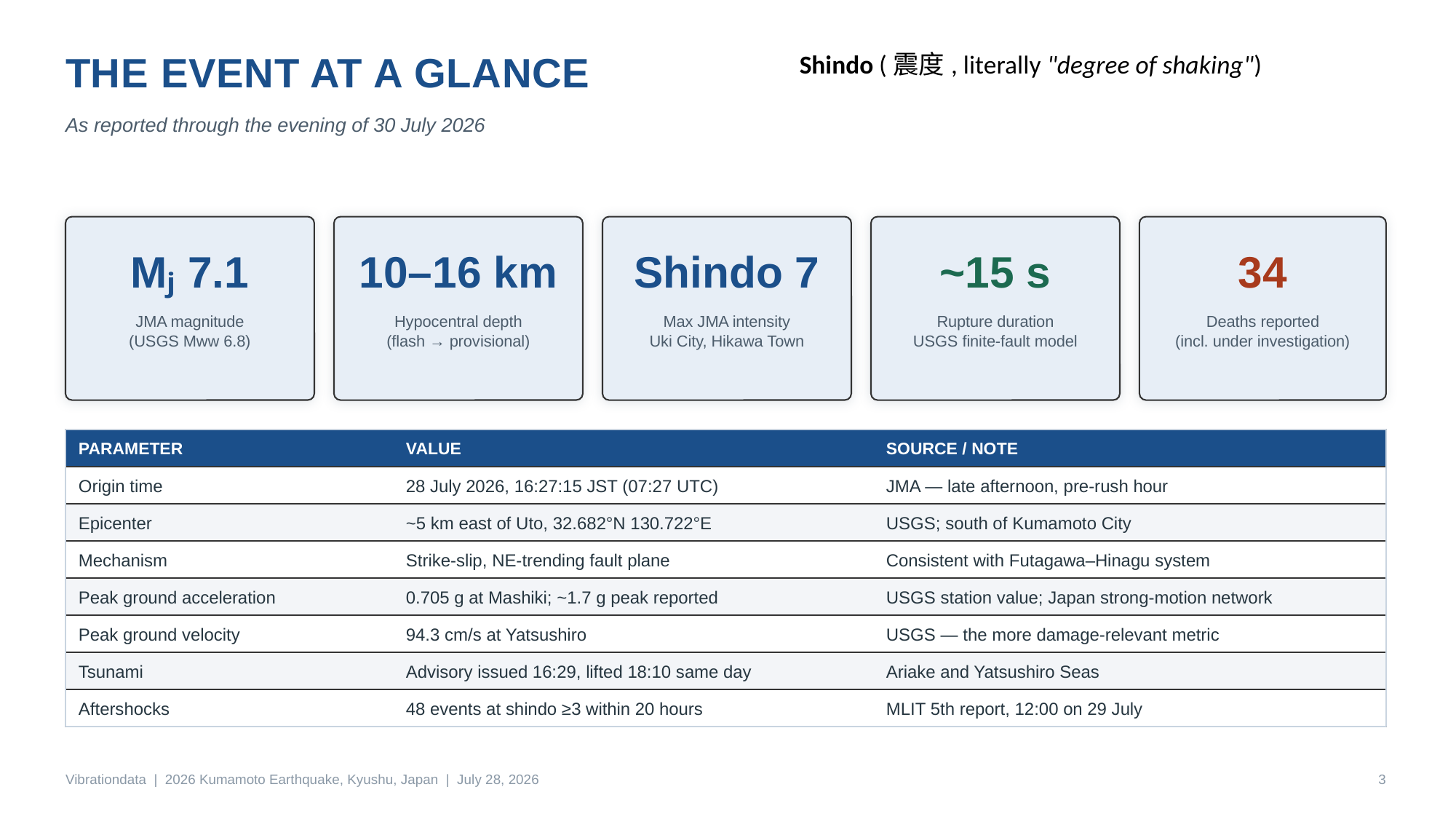

THE EVENT AT A GLANCE
Shindo (震度, literally "degree of shaking")
As reported through the evening of 30 July 2026

Mⱼ 7.1
10–16 km
Shindo 7
~15 s
34
JMA magnitude
(USGS Mww 6.8)
Hypocentral depth
(flash → provisional)
Max JMA intensity
Uki City, Hikawa Town
Rupture duration
USGS finite-fault model
Deaths reported
(incl. under investigation)

PARAMETER
VALUE
SOURCE / NOTE

Origin time
28 July 2026, 16:27:15 JST (07:27 UTC)
JMA — late afternoon, pre-rush hour

Epicenter
~5 km east of Uto, 32.682°N 130.722°E
USGS; south of Kumamoto City

Mechanism
Strike-slip, NE-trending fault plane
Consistent with Futagawa–Hinagu system

Peak ground acceleration
0.705 g at Mashiki; ~1.7 g peak reported
USGS station value; Japan strong-motion network

Peak ground velocity
94.3 cm/s at Yatsushiro
USGS — the more damage-relevant metric

Tsunami
Advisory issued 16:29, lifted 18:10 same day
Ariake and Yatsushiro Seas

Aftershocks
48 events at shindo ≥3 within 20 hours
MLIT 5th report, 12:00 on 29 July
Vibrationdata  |  2026 Kumamoto Earthquake, Kyushu, Japan  |  July 28, 2026
3